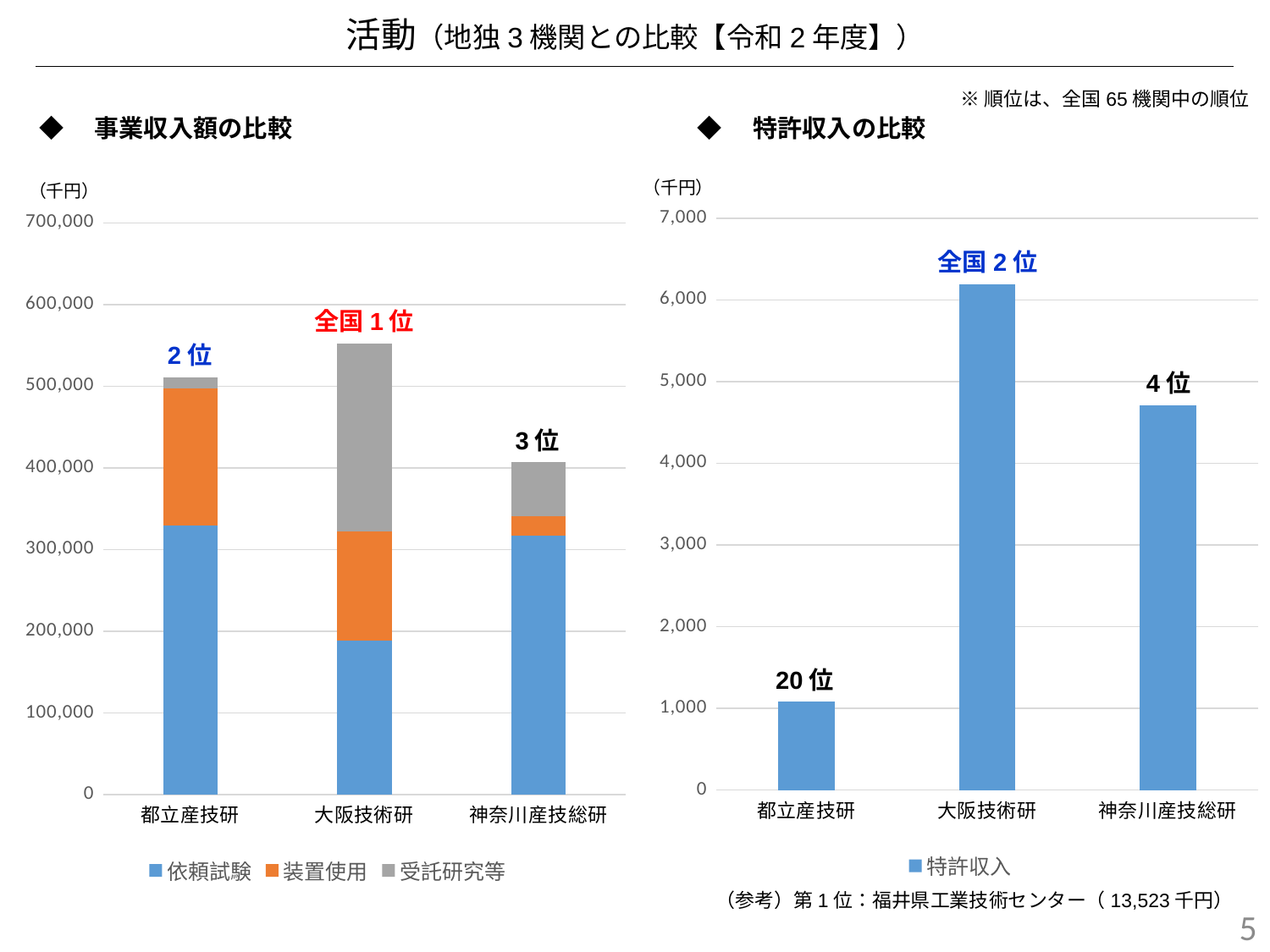

活動（地独3機関との比較【令和2年度】）
※順位は、全国65機関中の順位
◆　特許収入の比較
◆　事業収入額の比較

### Chart

| Category | 特許収入 |
|---|---|
| 都立産技研 | 1083.0 |
| 大阪技術研 | 6190.0 |
| 神奈川産技総研 | 4705.0 |

### Chart

| Category | 依頼試験 | 装置使用 | 受託研究等 |
|---|---|---|---|
| 都立産技研 | 328936.0 | 168050.0 | 14185.0 |
| 大阪技術研 | 188805.0 | 133285.0 | 230349.0 |
| 神奈川産技総研 | 316457.0 | 24415.0 | 66136.0 |
（千円）
（千円）
全国2位
全国1位
2位
4位
3位
20位
（参考）第1位：福井県工業技術センター（13,523千円）
5